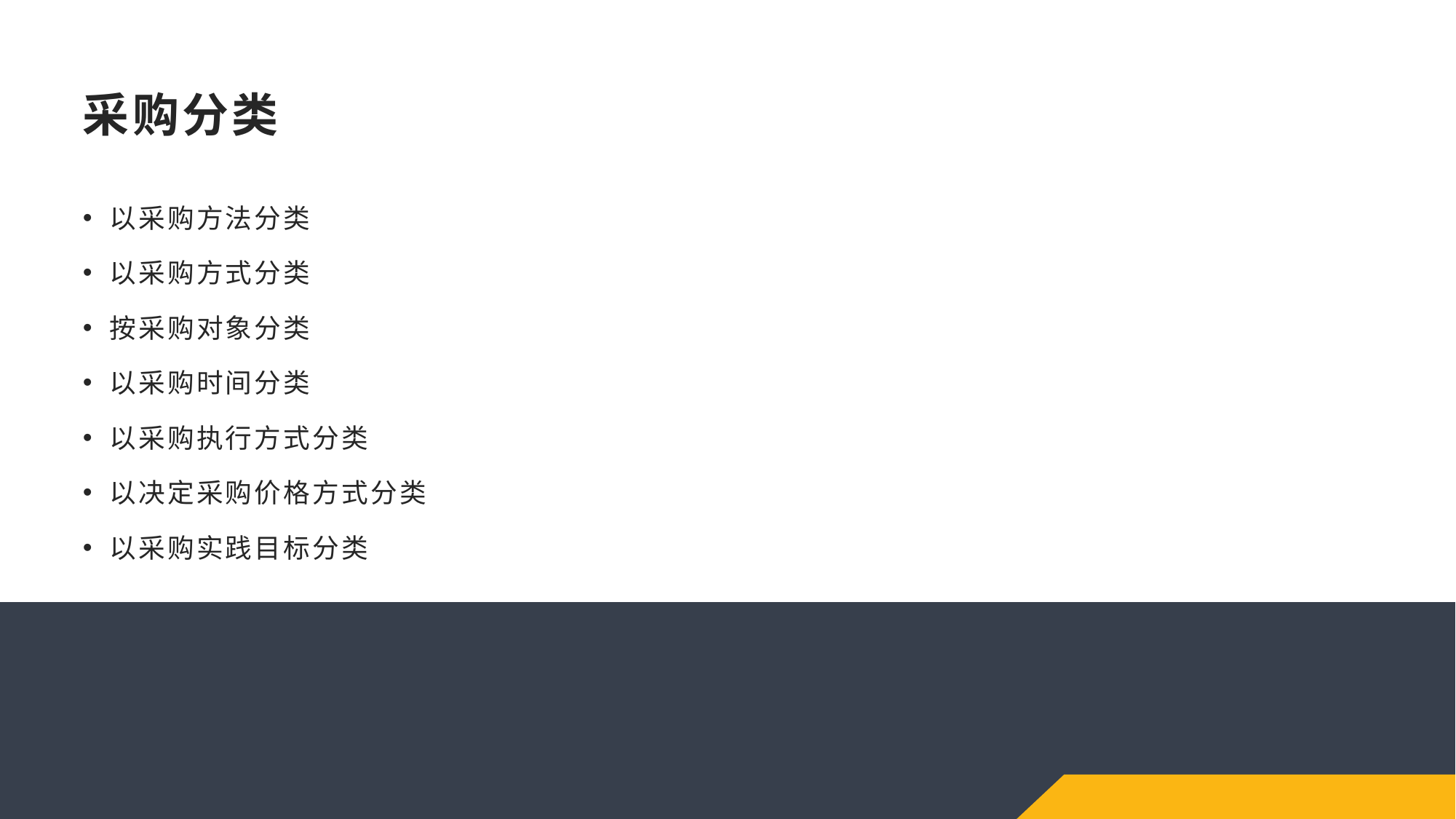

# 采购分类
以采购方法分类
以采购方式分类
按采购对象分类
以采购时间分类
以采购执行方式分类
以决定采购价格方式分类
以采购实践目标分类